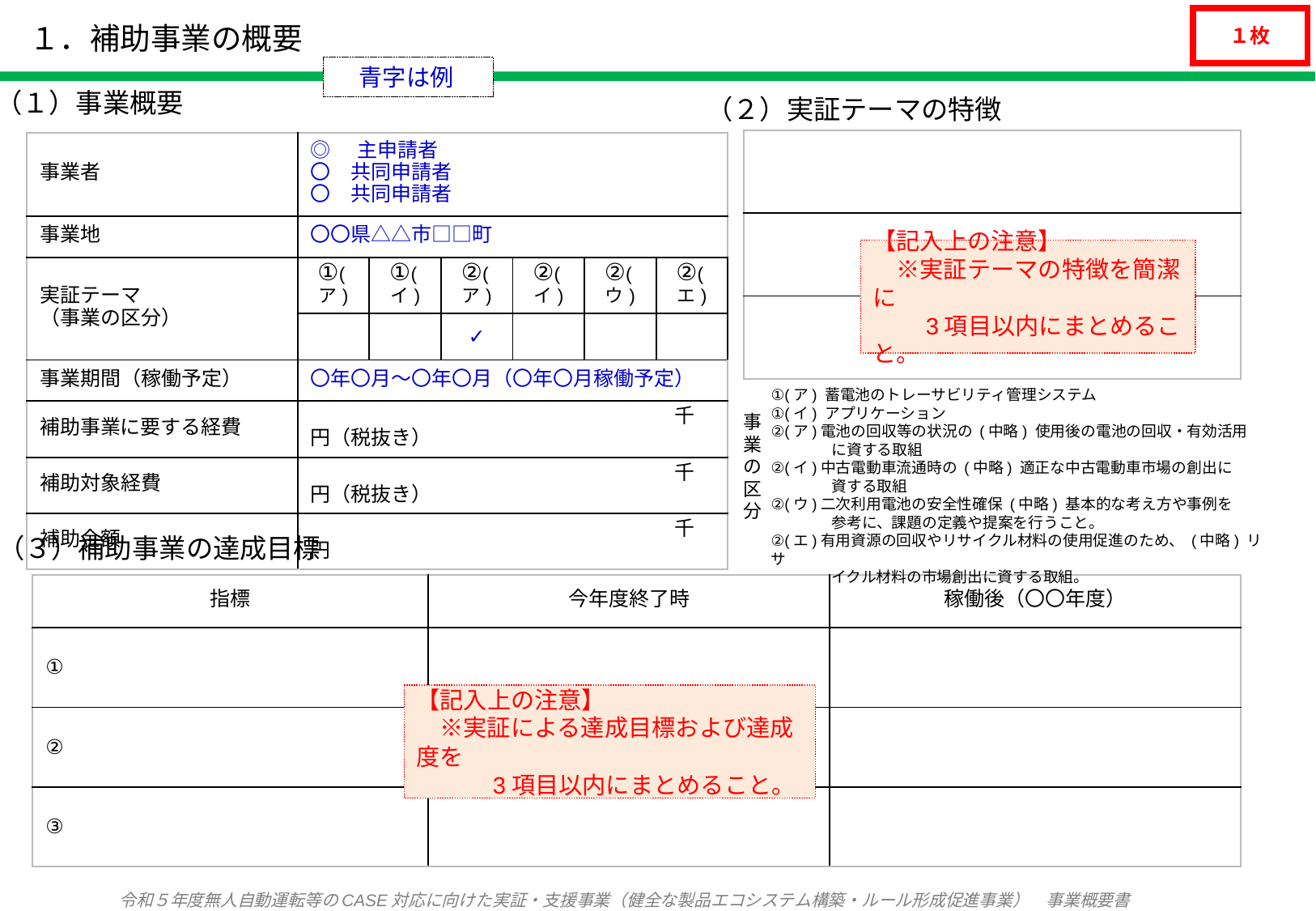

１枚
# １．補助事業の概要
青字は例
（１）事業概要
（２）実証テーマの特徴
|  |
| --- |
|  |
|  |
| 事業者 | ◎　主申請者 〇　共同申請者 〇　共同申請者 |  |  |  |  |  |
| --- | --- | --- | --- | --- | --- | --- |
| 事業地 | 〇〇県△△市□□町 |  |  |  |  |  |
| 実証テーマ （事業の区分） | ①(ア) | ①(イ) | ②(ア) | ②(イ) | ②(ウ) | ②(エ) |
|  |  |  | ✓ |  |  |  |
| 事業期間（稼働予定） | 〇年〇月～〇年〇月（〇年〇月稼働予定） |  |  |  |  |  |
| 補助事業に要する経費 | 千円（税抜き） |  |  |  |  |  |
| 補助対象経費 | 千円（税抜き） |  |  |  |  |  |
| 補助金額 | 千円 |  |  |  |  |  |
【記入上の注意】
　※実証テーマの特徴を簡潔に
　　3項目以内にまとめること。
①(ア) 蓄電池のトレーサビリティ管理システム
①(イ) アプリケーション
②(ア)電池の回収等の状況の (中略) 使用後の電池の回収・有効活用
　　　　に資する取組
②(イ)中古電動車流通時の (中略) 適正な中古電動車市場の創出に
　　　　資する取組
②(ウ)二次利用電池の安全性確保 (中略) 基本的な考え方や事例を
　　　　参考に、課題の定義や提案を行うこと。
②(エ)有用資源の回収やリサイクル材料の使用促進のため、 (中略) リサ
　　　　イクル材料の市場創出に資する取組。
事業の区分

（３）補助事業の達成目標
| 指標 | 今年度終了時 | 稼働後（〇〇年度） |
| --- | --- | --- |
| ① |  |  |
| ② |  |  |
| ③ |  |  |
【記入上の注意】
　※実証による達成目標および達成度を
　　　3項目以内にまとめること。